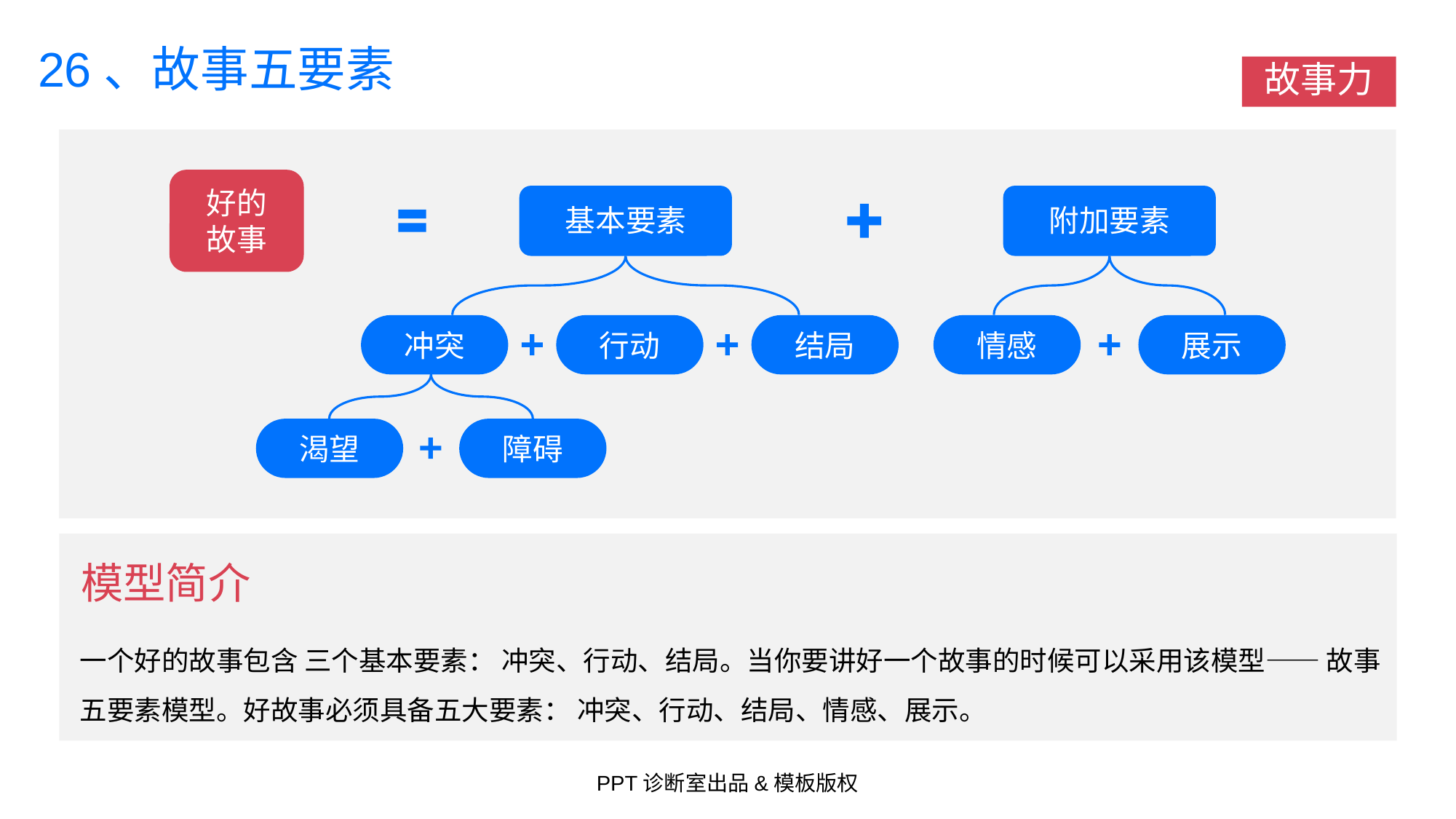

26、故事五要素
故事力

好的
故事

附加要素
基本要素

冲突
行动
结局
情感
展示

渴望
障碍

模型简介
一个好的故事包含 三个基本要素： 冲突、行动、结局。当你要讲好一个故事的时候可以采用该模型—— 故事五要素模型。好故事必须具备五大要素： 冲突、行动、结局、情感、展示。
PPT诊断室出品&模板版权